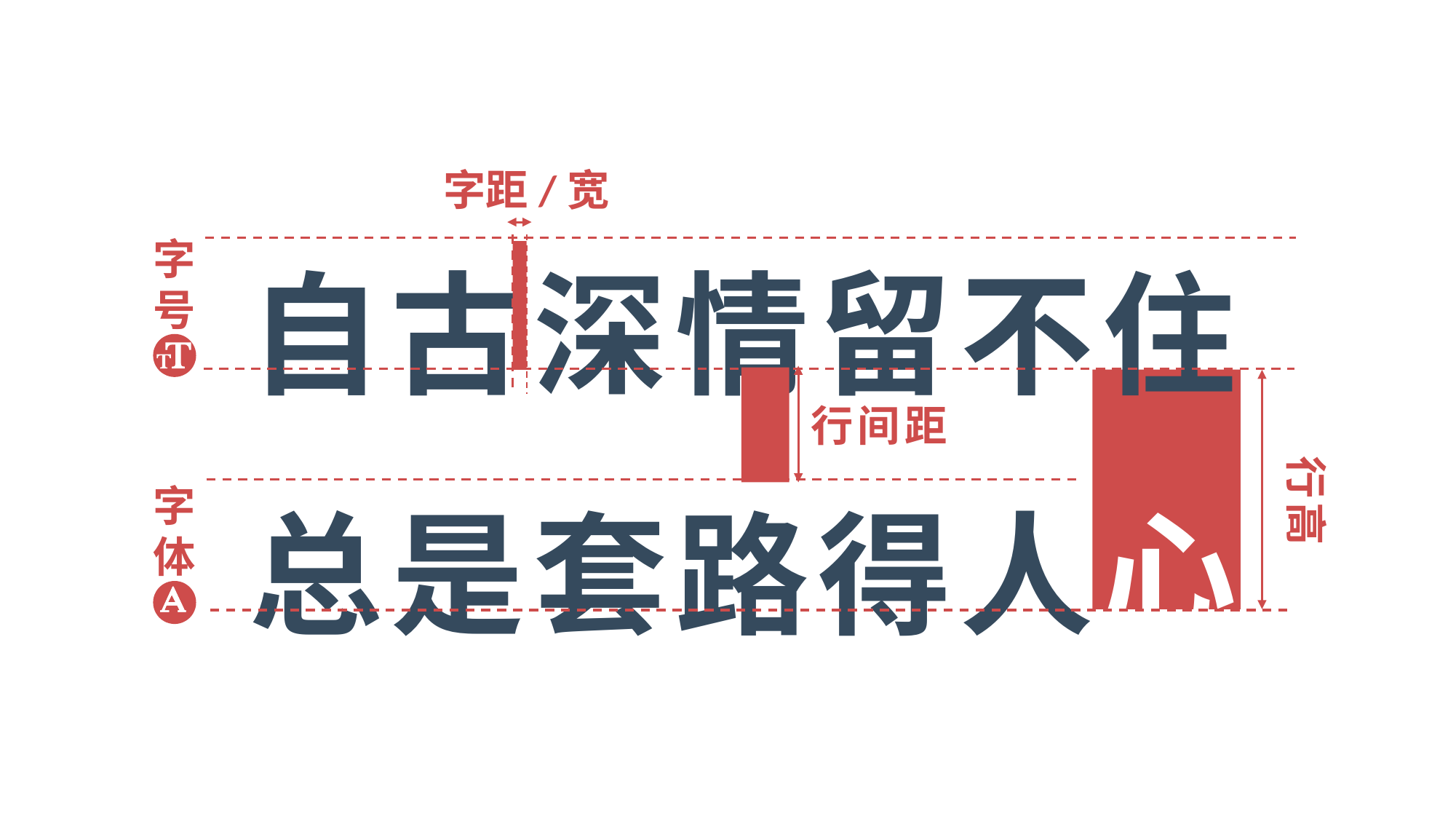

字距/宽
自古深情留不住
总是套路得人心

字
号

行间距

行高

字
体